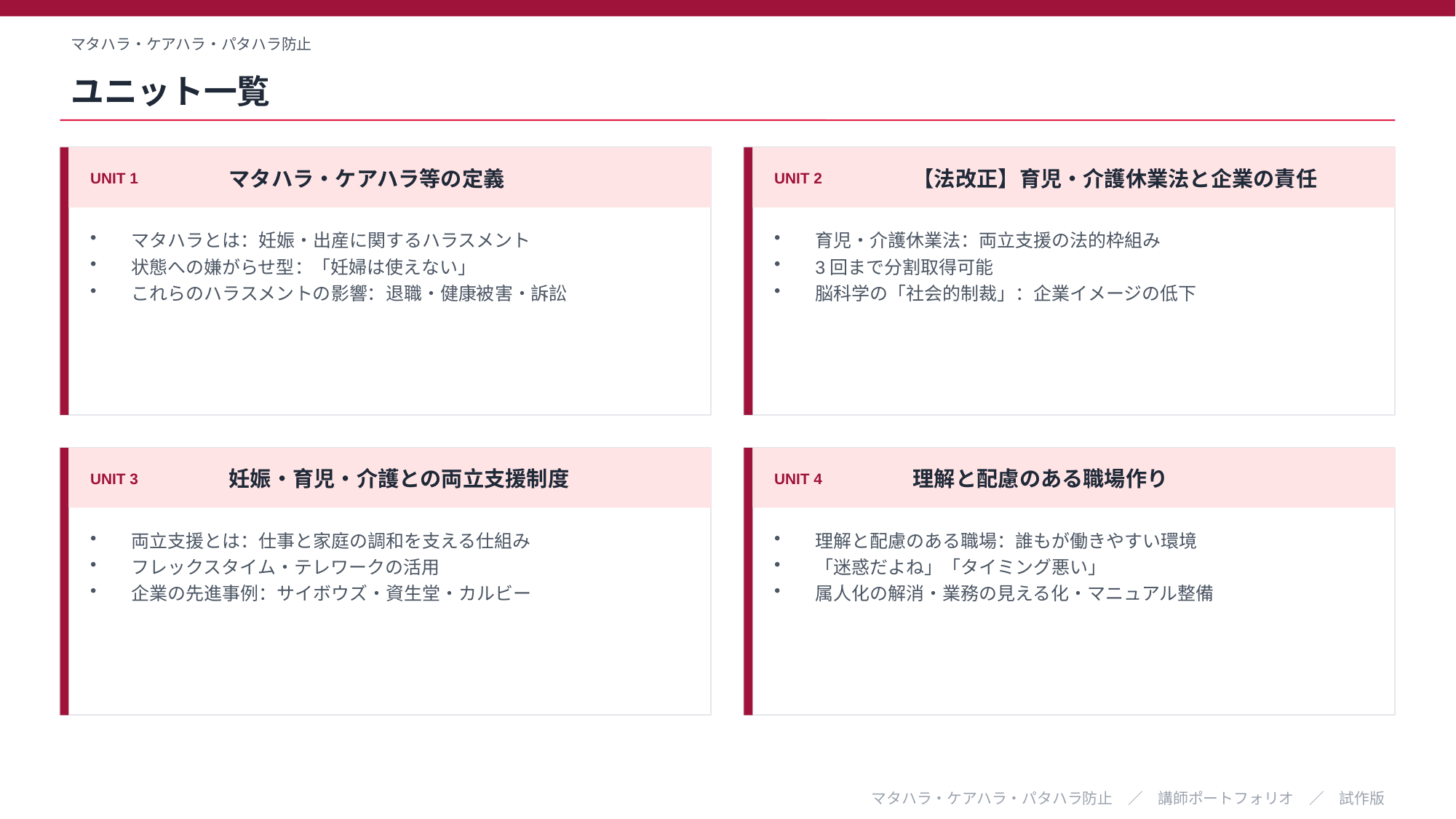

マタハラ・ケアハラ・パタハラ防止
ユニット一覧

UNIT 1
マタハラ・ケアハラ等の定義
UNIT 2
【法改正】育児・介護休業法と企業の責任
マタハラとは：妊娠・出産に関するハラスメント
状態への嫌がらせ型：「妊婦は使えない」
これらのハラスメントの影響：退職・健康被害・訴訟
育児・介護休業法：両立支援の法的枠組み
3回まで分割取得可能
脳科学の「社会的制裁」：企業イメージの低下

UNIT 3
妊娠・育児・介護との両立支援制度
UNIT 4
理解と配慮のある職場作り
両立支援とは：仕事と家庭の調和を支える仕組み
フレックスタイム・テレワークの活用
企業の先進事例：サイボウズ・資生堂・カルビー
理解と配慮のある職場：誰もが働きやすい環境
「迷惑だよね」「タイミング悪い」
属人化の解消・業務の見える化・マニュアル整備
マタハラ・ケアハラ・パタハラ防止　／　講師ポートフォリオ　／　試作版